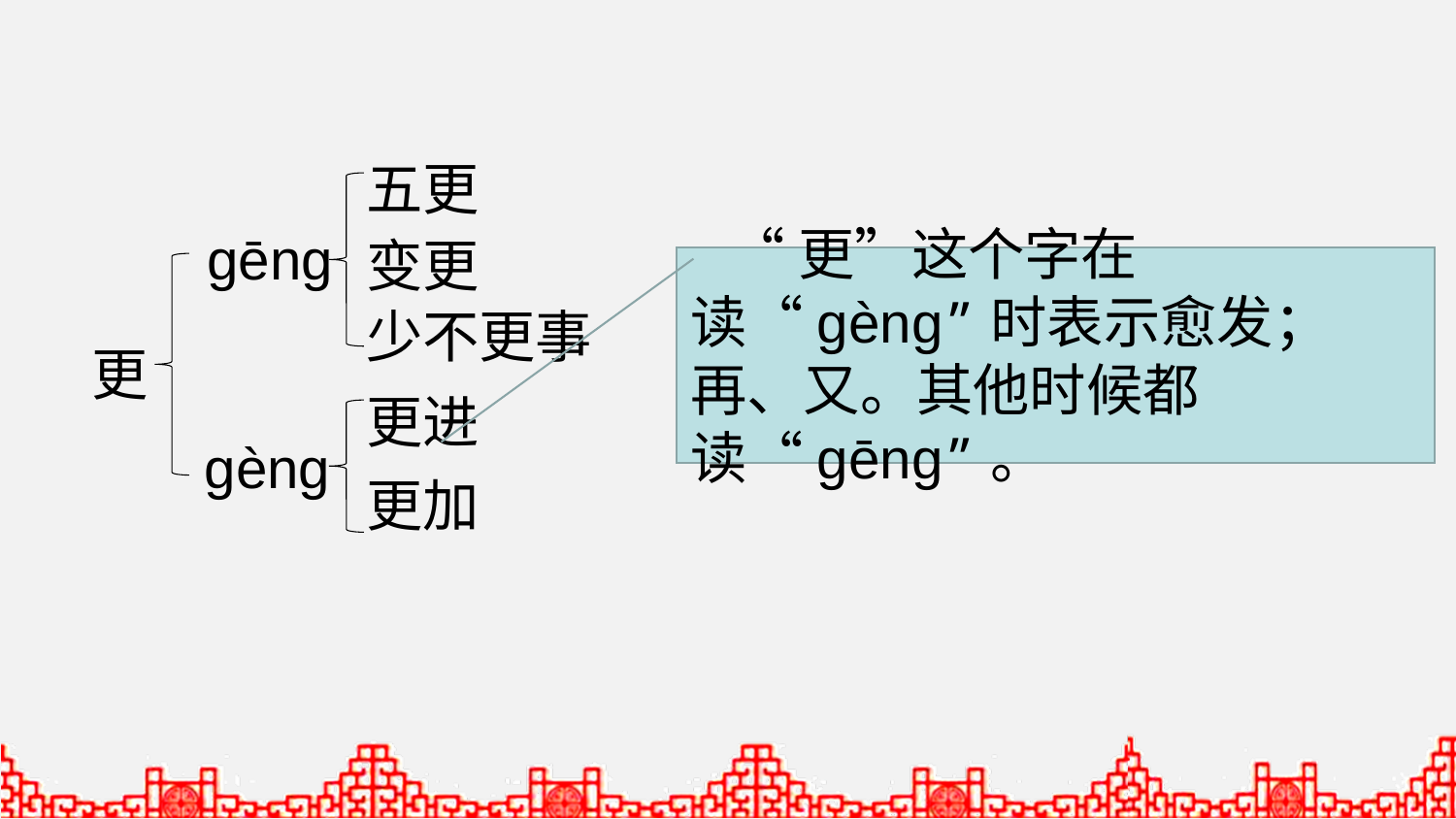

五更

gēng
变更
   “更”这个字在读“gèng”时表示愈发；再、又。其他时候都读“gēng”。

少不更事
更
更进

gèng
更加